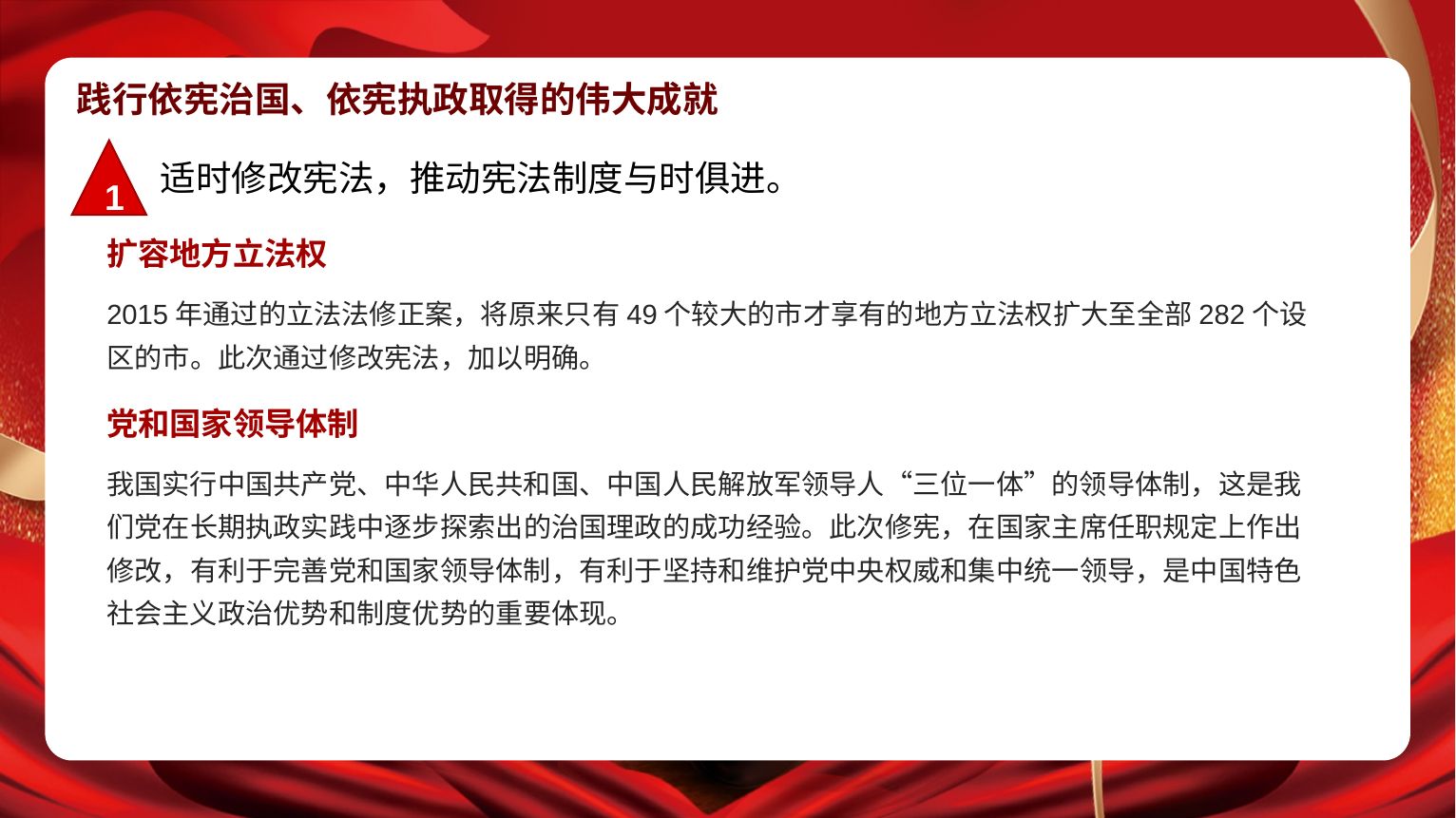

践行依宪治国、依宪执政取得的伟大成就
1
适时修改宪法，推动宪法制度与时俱进。
扩容地方立法权
2015年通过的立法法修正案，将原来只有49个较大的市才享有的地方立法权扩大至全部282个设区的市。此次通过修改宪法，加以明确。
党和国家领导体制
我国实行中国共产党、中华人民共和国、中国人民解放军领导人“三位一体”的领导体制，这是我们党在长期执政实践中逐步探索出的治国理政的成功经验。此次修宪，在国家主席任职规定上作出修改，有利于完善党和国家领导体制，有利于坚持和维护党中央权威和集中统一领导，是中国特色社会主义政治优势和制度优势的重要体现。